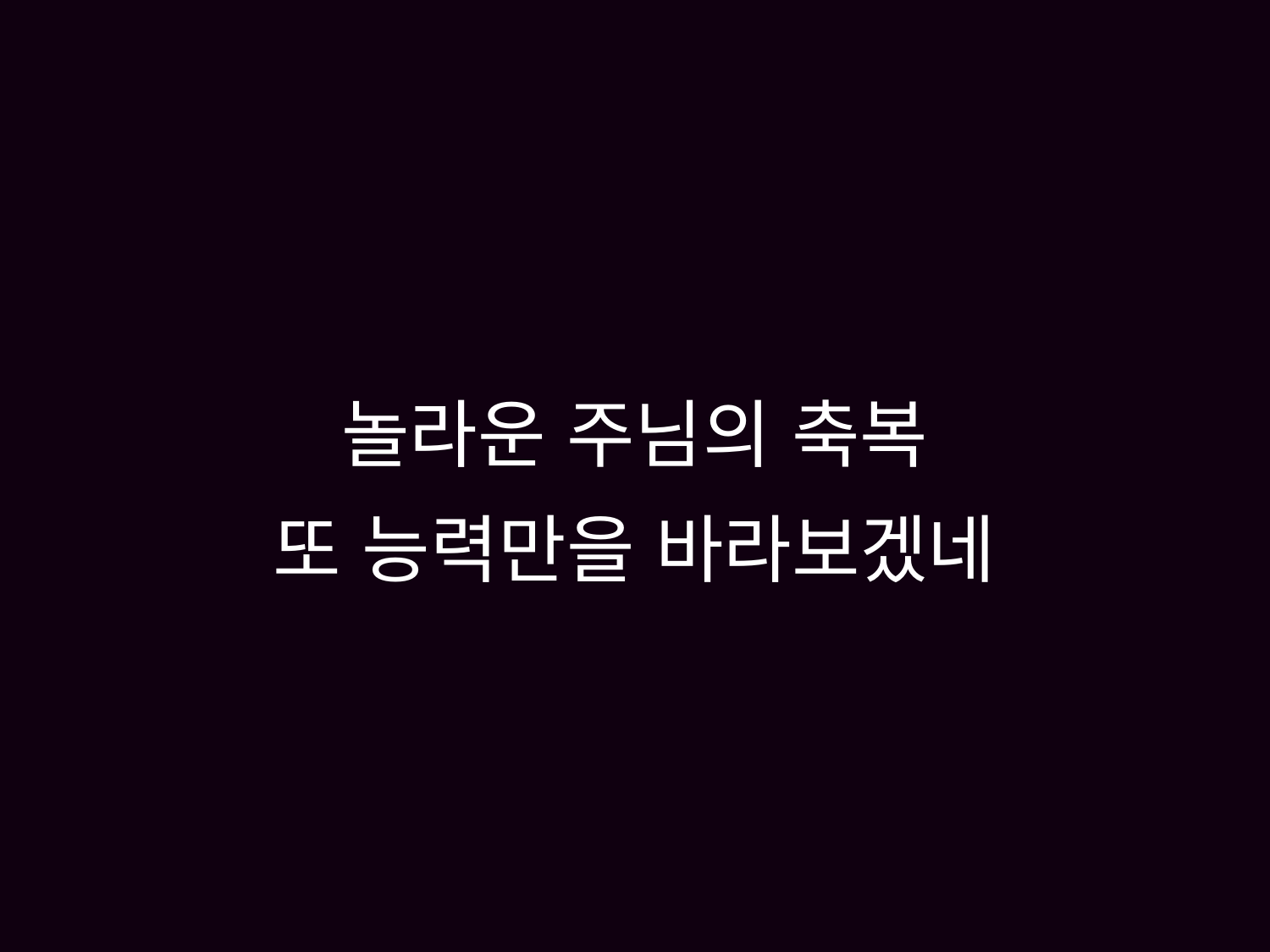

# 놀라운 주님의 축복 또 능력만을 바라보겠네